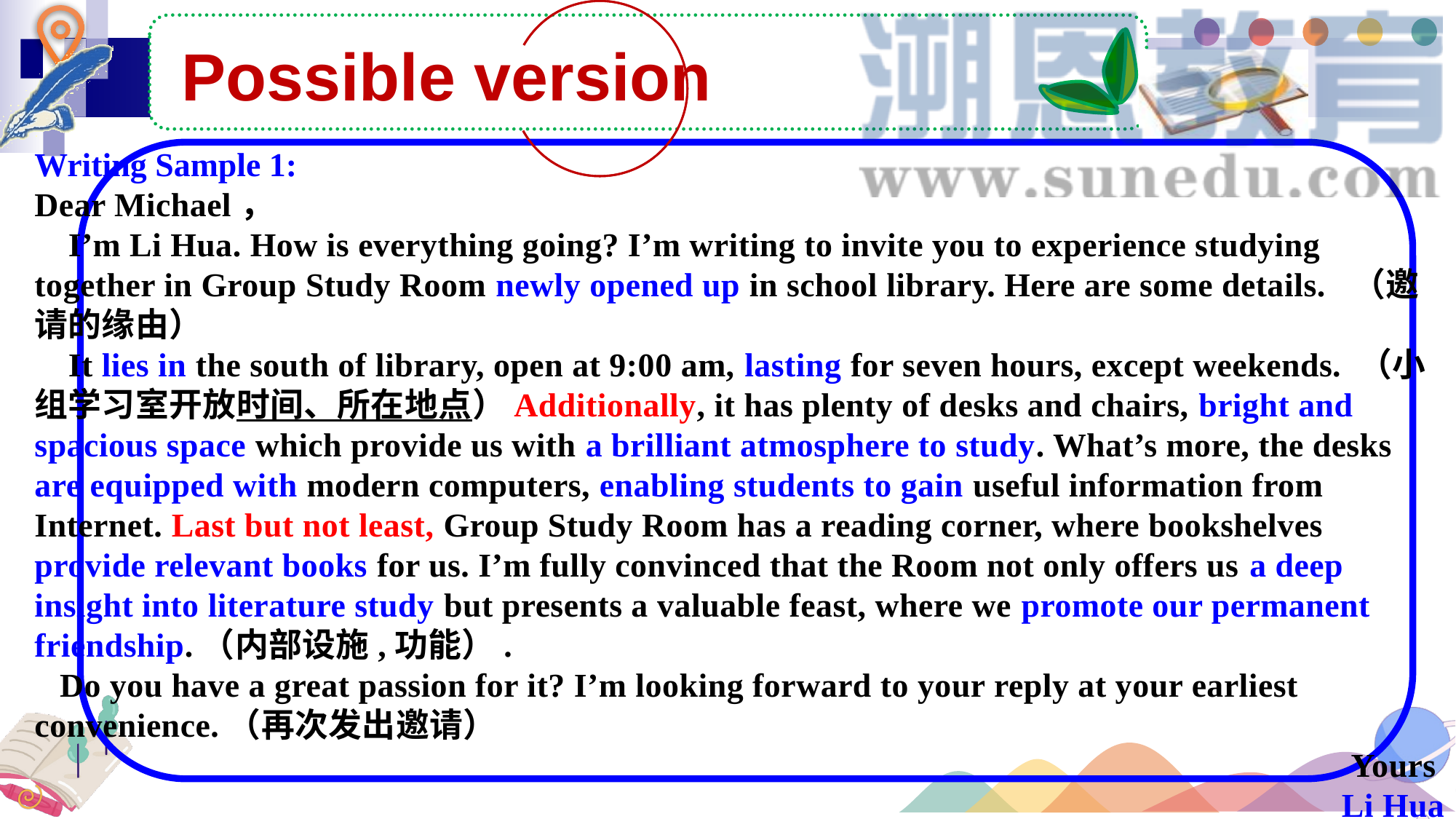

Possible version
Writing Sample 1:
Dear Michael，
I’m Li Hua. How is everything going? I’m writing to invite you to experience studying together in Group Study Room newly opened up in school library. Here are some details.  （邀请的缘由）
It lies in the south of library, open at 9:00 am, lasting for seven hours, except weekends. （小组学习室开放时间、所在地点）Additionally, it has plenty of desks and chairs, bright and spacious space which provide us with a brilliant atmosphere to study. What’s more, the desks are equipped with modern computers, enabling students to gain useful information from Internet. Last but not least, Group Study Room has a reading corner, where bookshelves provide relevant books for us. I’m fully convinced that the Room not only offers us a deep insight into literature study but presents a valuable feast, where we promote our permanent friendship.（内部设施,功能）.
Do you have a great passion for it? I’m looking forward to your reply at your earliest convenience.（再次发出邀请）
Yours
Li Hua